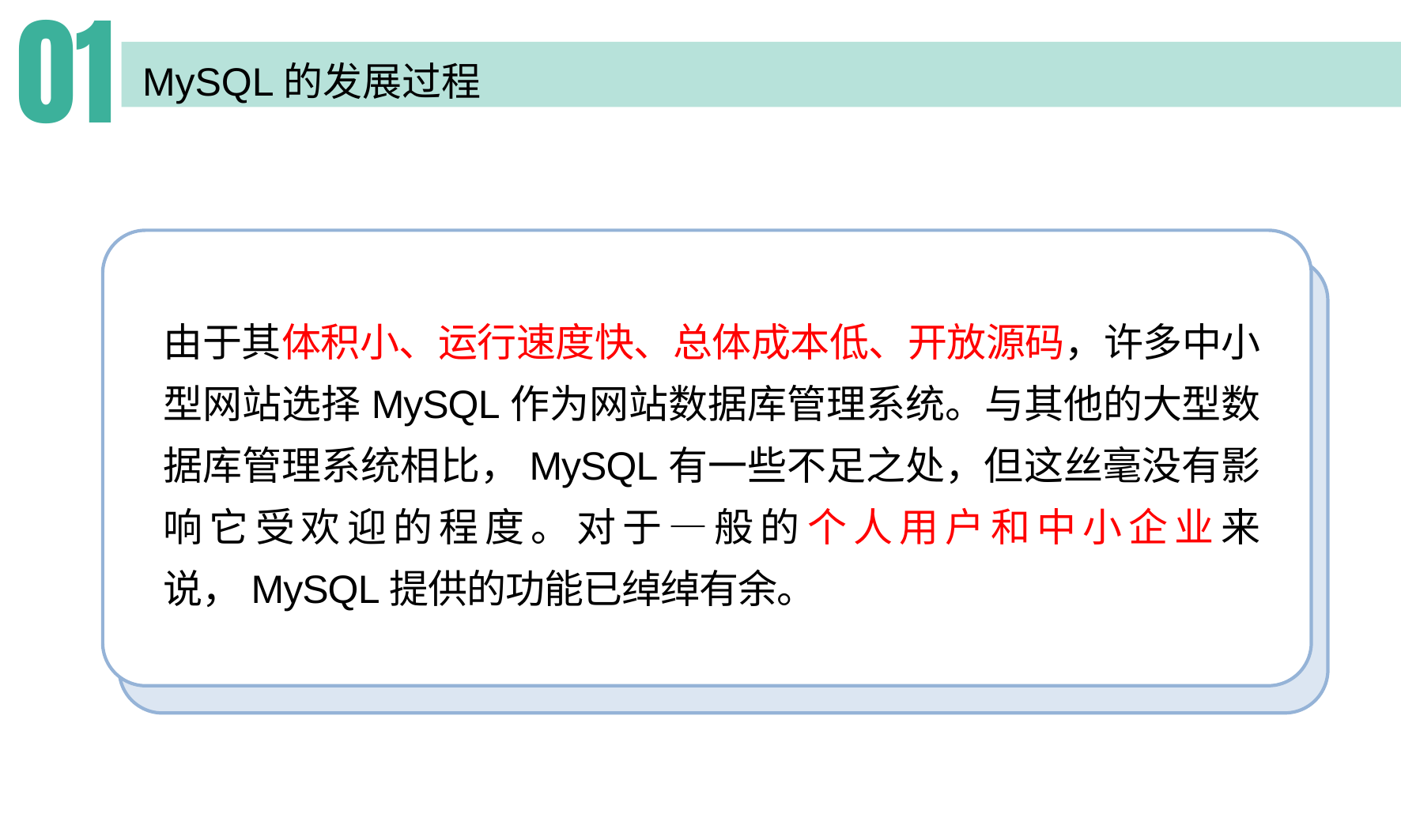

01

MySQL的发展过程

由于其体积小、运行速度快、总体成本低、开放源码，许多中小型网站选择MySQL作为网站数据库管理系统。与其他的大型数据库管理系统相比，MySQL有一些不足之处，但这丝毫没有影响它受欢迎的程度。对于—般的个人用户和中小企业来说，MySQL提供的功能已绰绰有余。